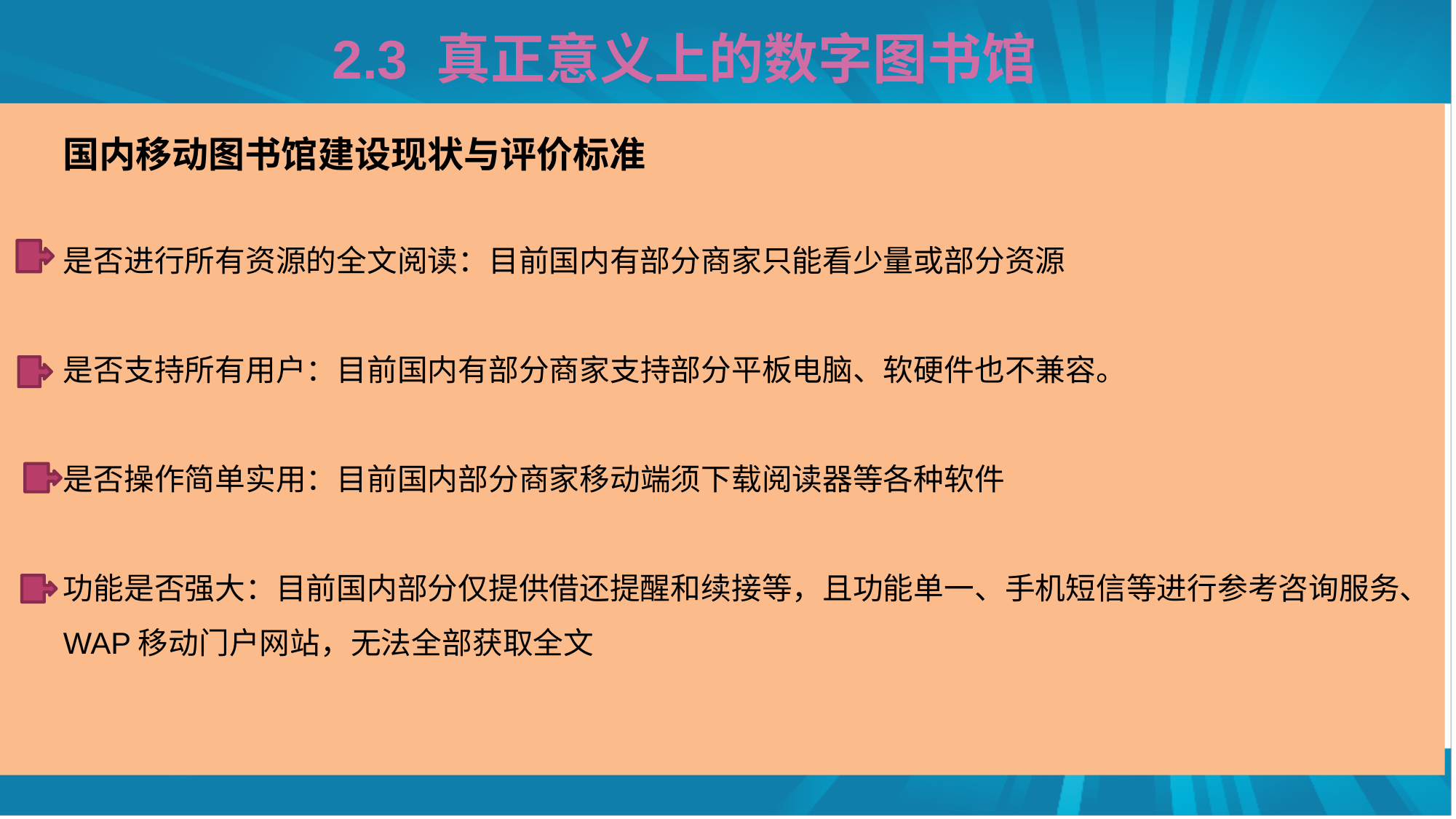

2.3 真正意义上的数字图书馆
国内移动图书馆建设现状与评价标准

是否进行所有资源的全文阅读：目前国内有部分商家只能看少量或部分资源

是否支持所有用户：目前国内有部分商家支持部分平板电脑、软硬件也不兼容。

是否操作简单实用：目前国内部分商家移动端须下载阅读器等各种软件

功能是否强大：目前国内部分仅提供借还提醒和续接等，且功能单一、手机短信等进行参考咨询服务、WAP移动门户网站，无法全部获取全文